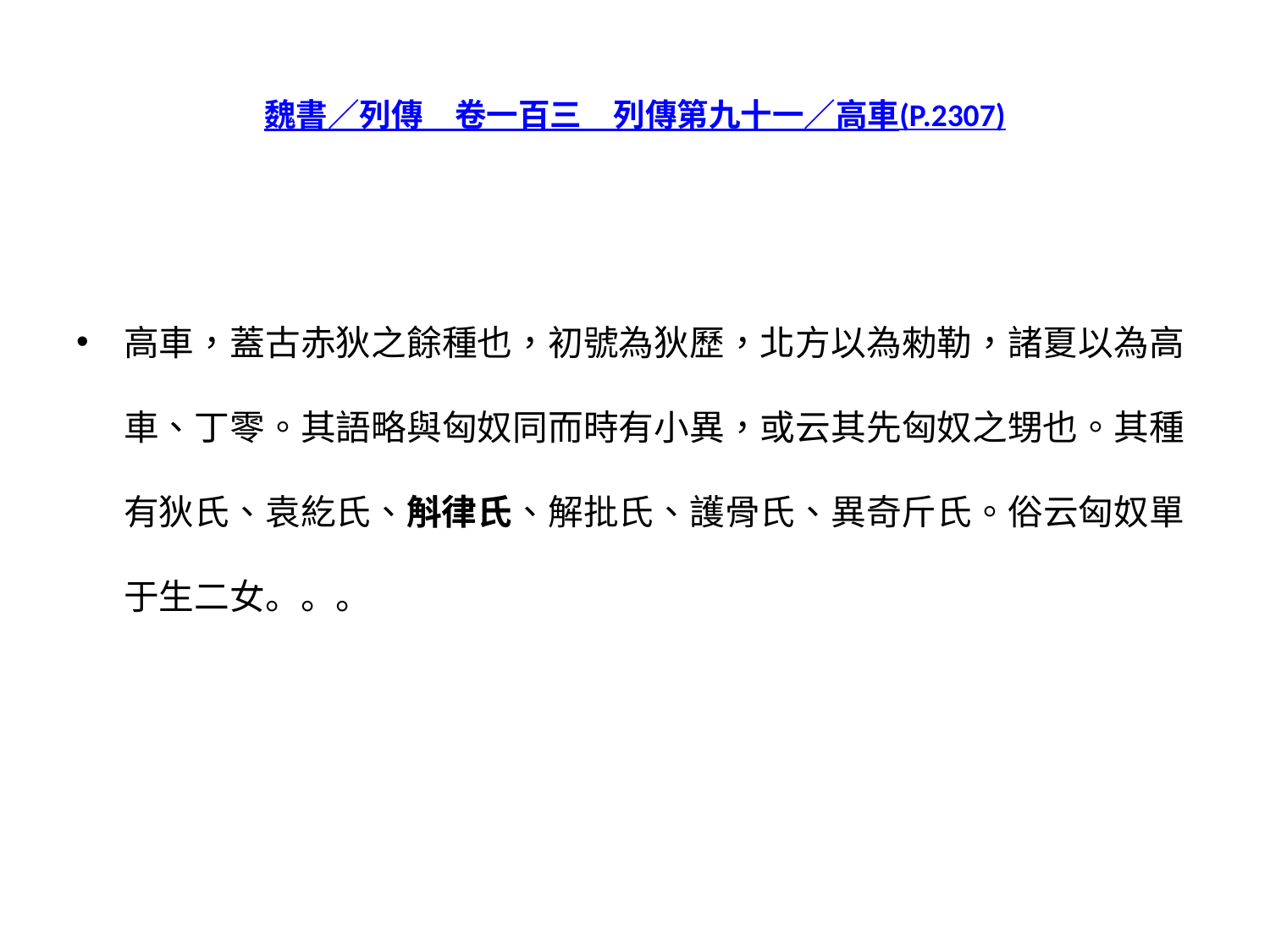

# 魏書／列傳　卷一百三　列傳第九十一／高車(P.2307)

高車，蓋古赤狄之餘種也，初號為狄歷，北方以為勑勒，諸夏以為高車、丁零。其語略與匈奴同而時有小異，或云其先匈奴之甥也。其種有狄氏、袁紇氏、斛律氏、解批氏、護骨氏、異奇斤氏。俗云匈奴單于生二女。。。